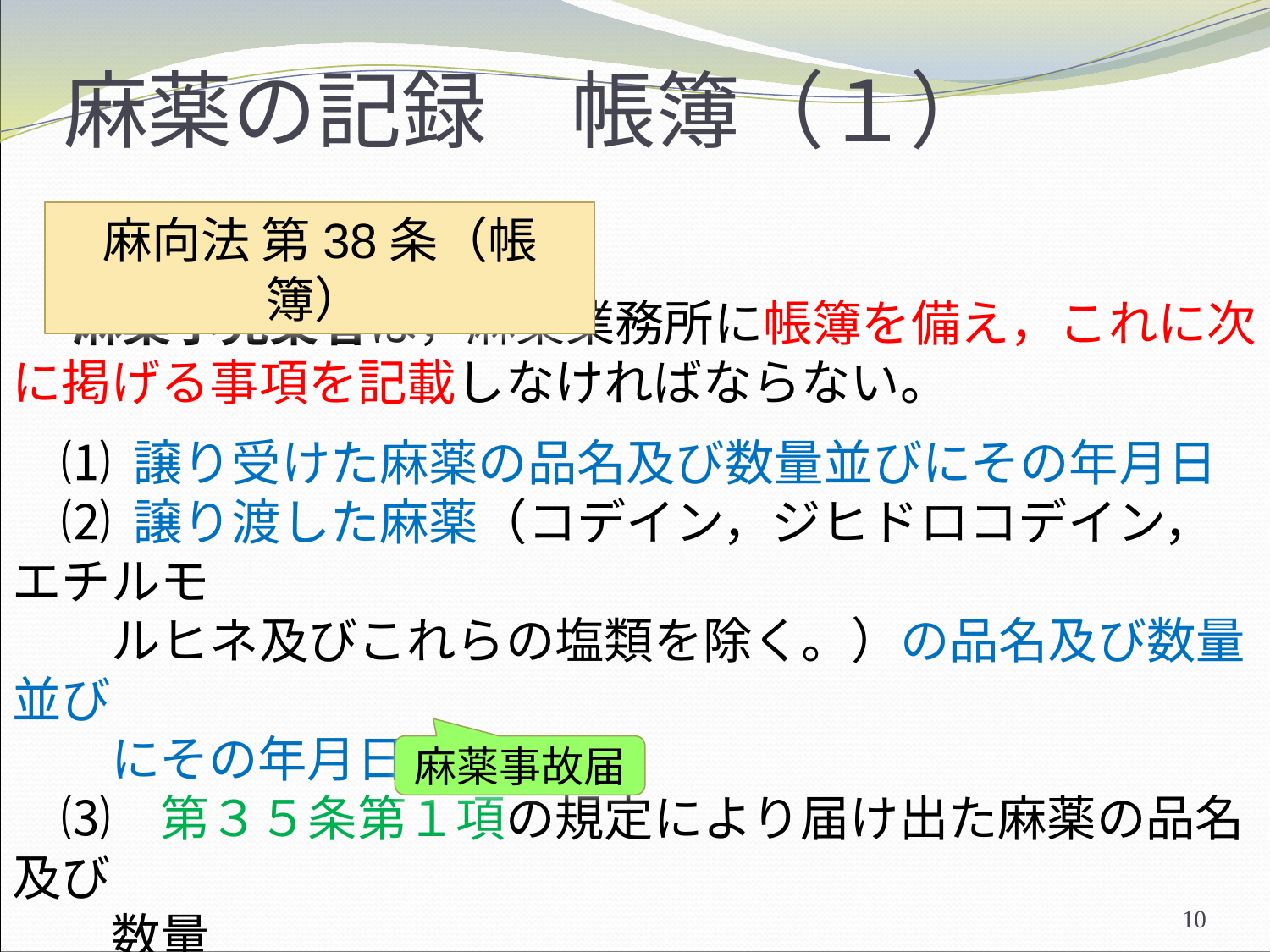

# 麻薬の記録　帳簿（１）
麻向法 第38条（帳簿）
　 麻薬小売業者は，麻薬業務所に帳簿を備え，これに次に掲げる事項を記載しなければならない。
　⑴  譲り受けた麻薬の品名及び数量並びにその年月日
　⑵  譲り渡した麻薬（コデイン，ジヒドロコデイン，エチルモ
　　ルヒネ及びこれらの塩類を除く。）の品名及び数量並び
　　にその年月日
　⑶　第３５条第１項の規定により届け出た麻薬の品名及び
　　数量
　⑷　廃棄した麻薬の品名及び数量並びにその年月日
麻薬事故届
10